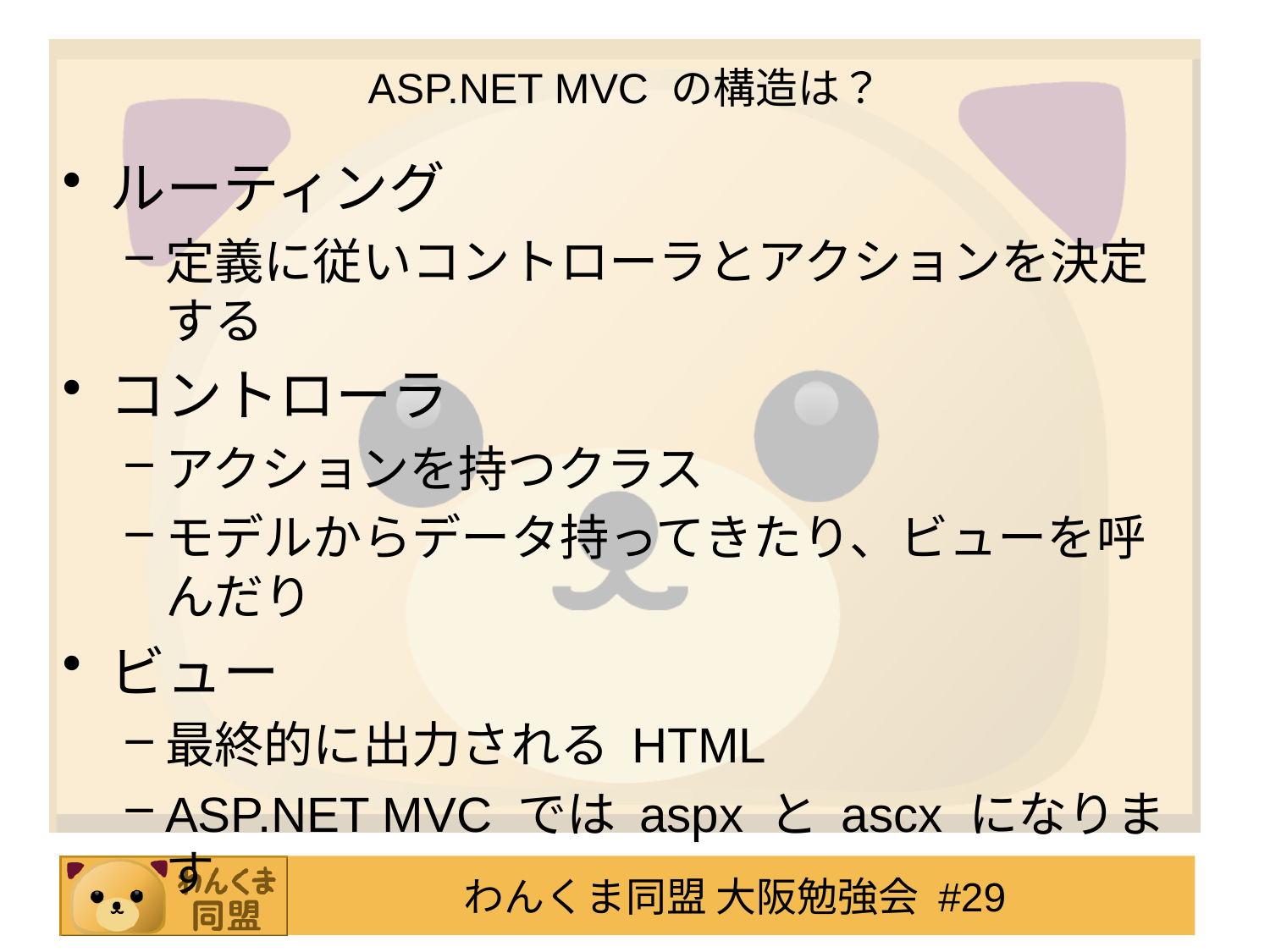

# ASP.NET MVC の構造は？
ルーティング
定義に従いコントローラとアクションを決定する
コントローラ
アクションを持つクラス
モデルからデータ持ってきたり、ビューを呼んだり
ビュー
最終的に出力される HTML
ASP.NET MVC では aspx と ascx になります